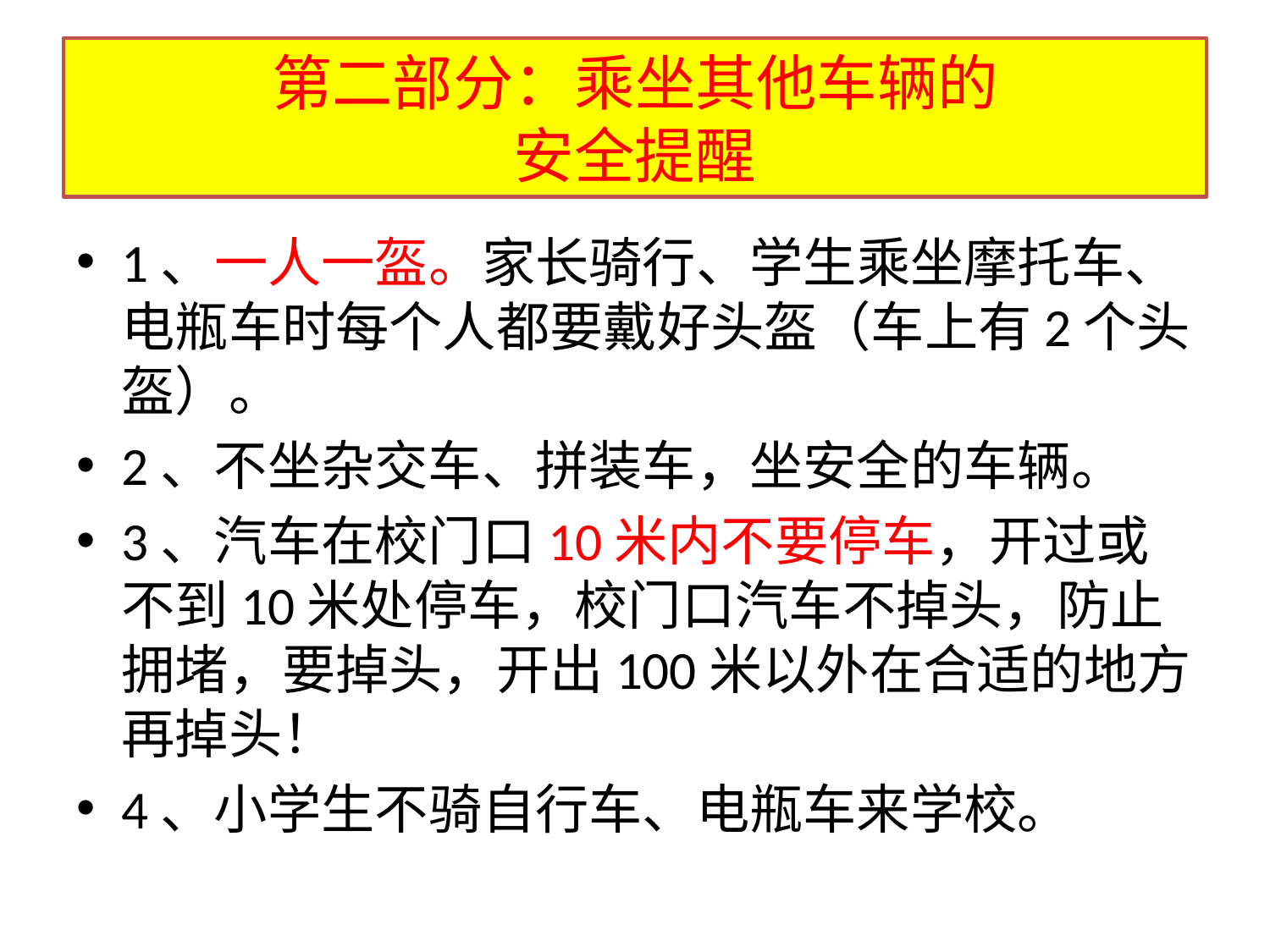

# 第二部分：乘坐其他车辆的 安全提醒
1、一人一盔。家长骑行、学生乘坐摩托车、电瓶车时每个人都要戴好头盔（车上有2个头盔）。
2、不坐杂交车、拼装车，坐安全的车辆。
3、汽车在校门口10米内不要停车，开过或不到10米处停车，校门口汽车不掉头，防止拥堵，要掉头，开出100米以外在合适的地方再掉头！
4、小学生不骑自行车、电瓶车来学校。